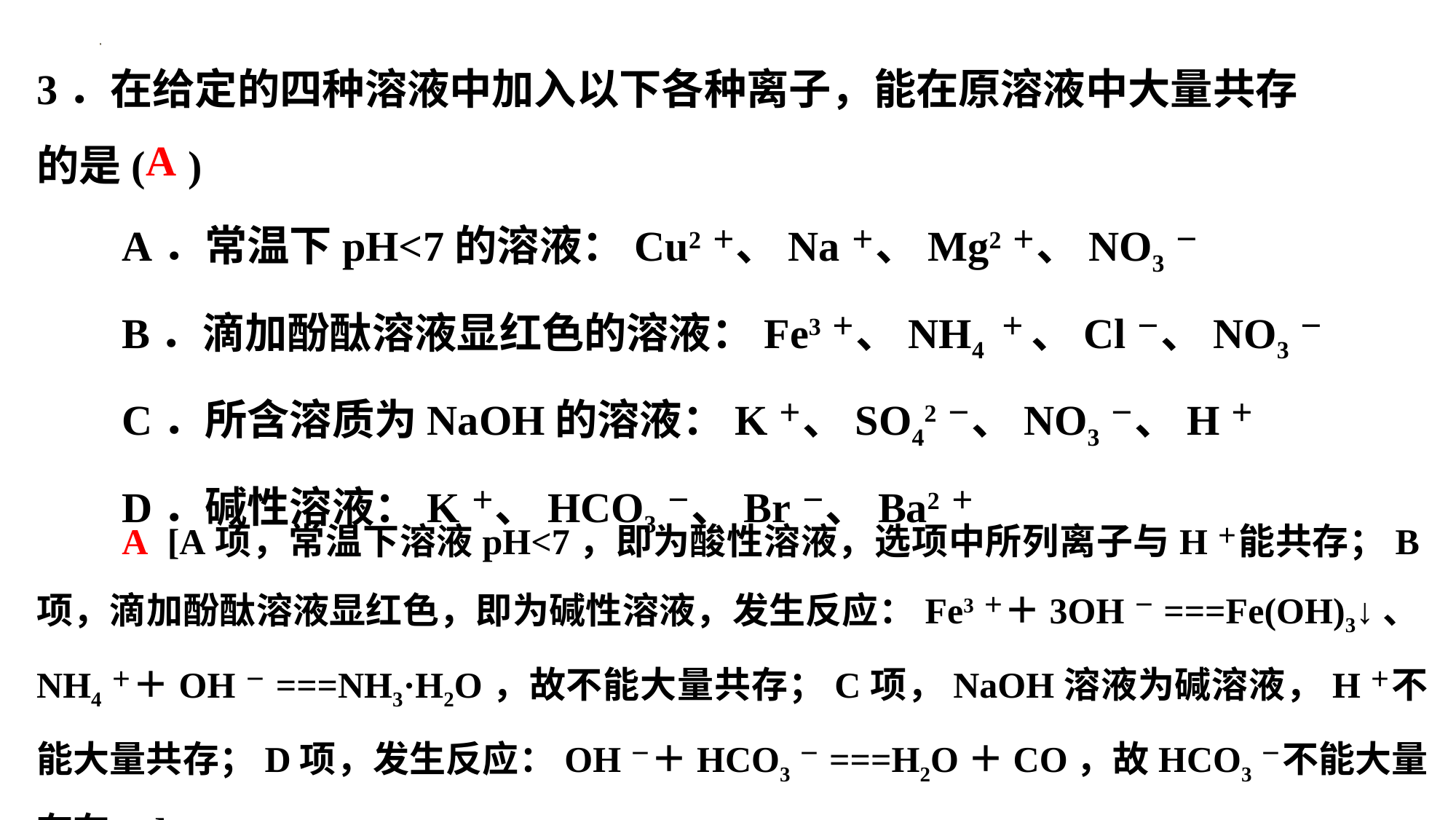

3．在给定的四种溶液中加入以下各种离子，能在原溶液中大量共存的是(    )
A．常温下pH<7的溶液：Cu2＋、Na＋、Mg2＋、NO3－
B．滴加酚酞溶液显红色的溶液：Fe3＋、NH4 ＋ 、Cl－、NO3－
C．所含溶质为NaOH的溶液：K＋、SO42－、NO3－、H＋
D．碱性溶液：K＋、HCO3－、Br－、Ba2＋
A
A  [A项，常温下溶液pH<7，即为酸性溶液，选项中所列离子与H＋能共存；B项，滴加酚酞溶液显红色，即为碱性溶液，发生反应：Fe3＋＋3OH－===Fe(OH)3↓、NH4＋＋OH－===NH3·H2O，故不能大量共存；C项，NaOH溶液为碱溶液，H＋不能大量共存；D项，发生反应：OH－＋HCO3－===H2O＋CO，故HCO3－不能大量存在。]